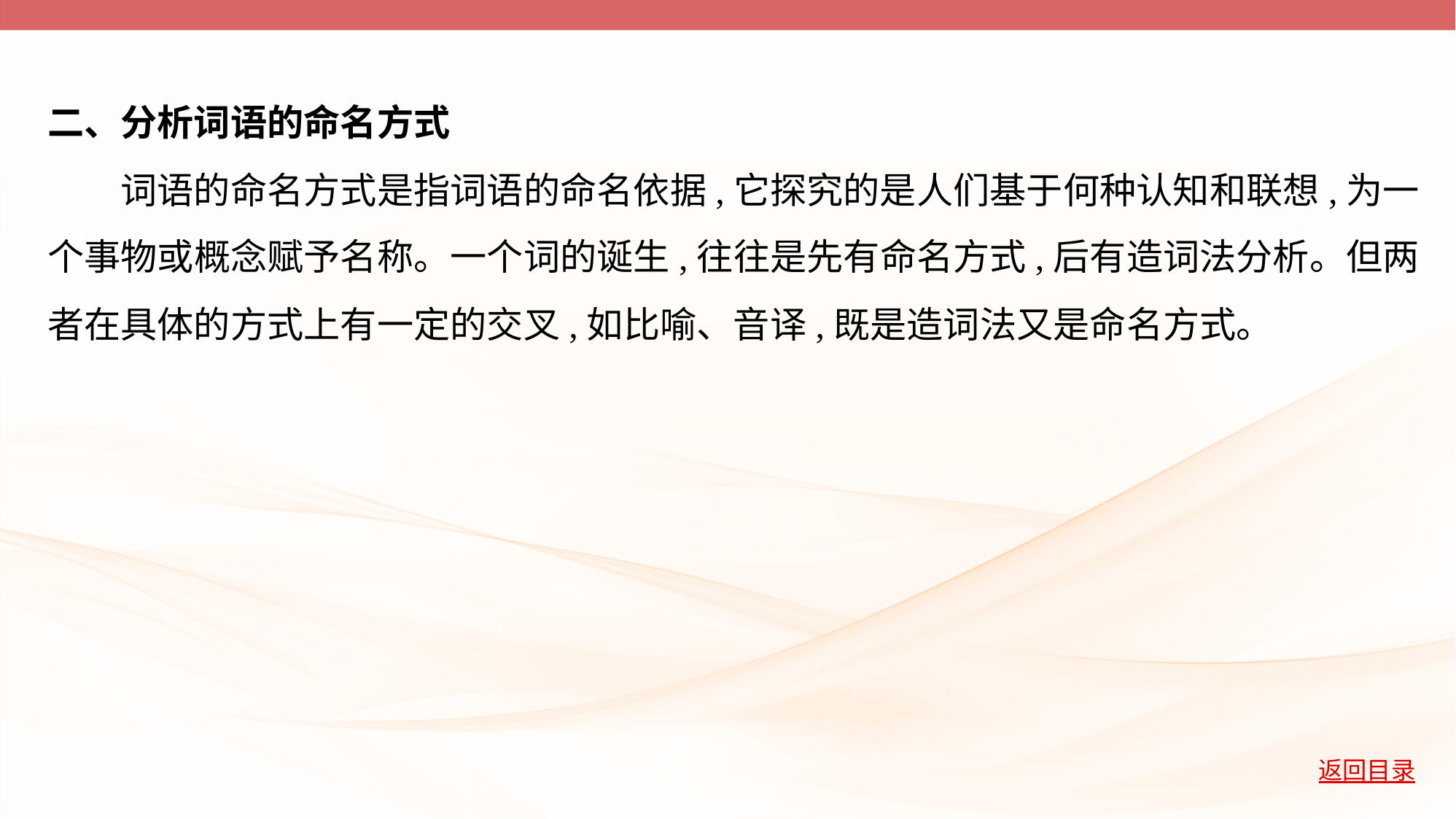

二、分析词语的命名方式
　　词语的命名方式是指词语的命名依据,它探究的是人们基于何种认知和联想,为一
个事物或概念赋予名称。一个词的诞生,往往是先有命名方式,后有造词法分析。但两
者在具体的方式上有一定的交叉,如比喻、音译,既是造词法又是命名方式。